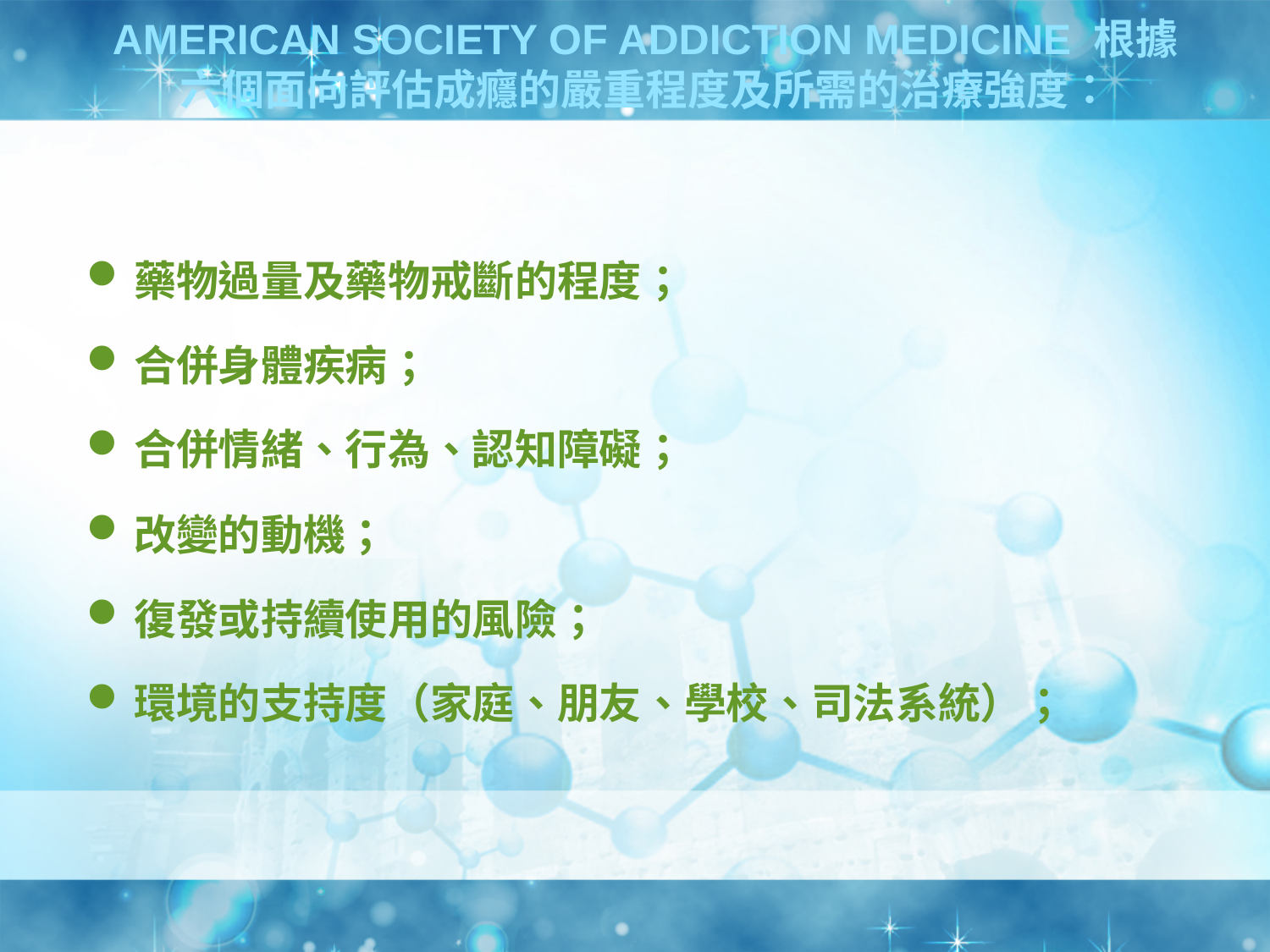

# American Society of Addiction Medicine 根據六個面向評估成癮的嚴重程度及所需的治療強度：
藥物過量及藥物戒斷的程度；
合併身體疾病；
合併情緒、行為、認知障礙；
改變的動機；
復發或持續使用的風險；
環境的支持度（家庭、朋友、學校、司法系統）；